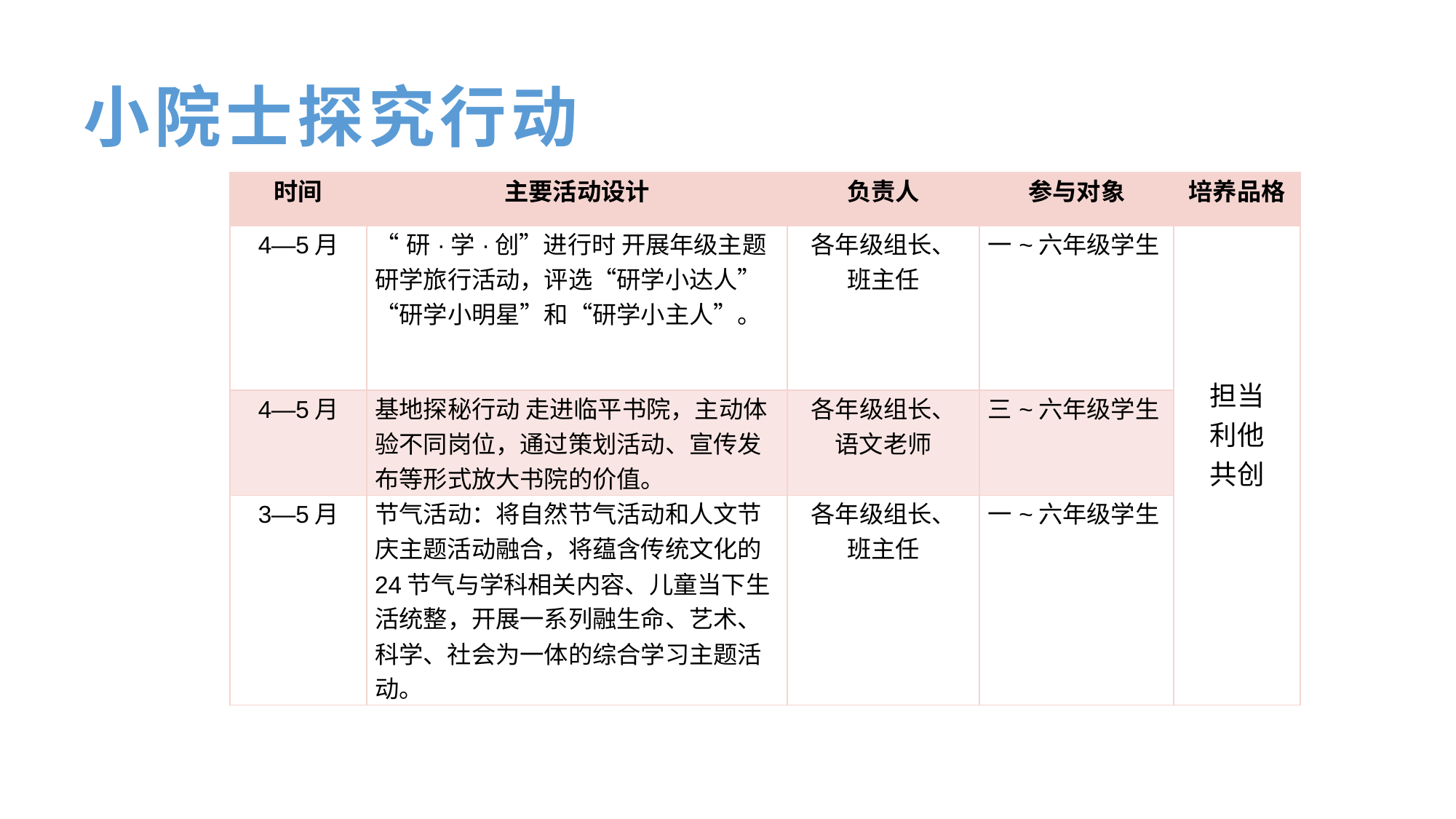

小院士探究行动
| 时间 | 主要活动设计 | 负责人 | 参与对象 | 培养品格 |
| --- | --- | --- | --- | --- |
| 4—5月 | “研·学·创”进行时 开展年级主题研学旅行活动，评选“研学小达人”“研学小明星”和“研学小主人”。 | 各年级组长、 班主任 | 一~六年级学生 | 担当 利他 共创 |
| 4—5月 | 基地探秘行动 走进临平书院，主动体验不同岗位，通过策划活动、宣传发布等形式放大书院的价值。 | 各年级组长、 语文老师 | 三~六年级学生 |  |
| 3—5月 | 节气活动：将自然节气活动和人文节庆主题活动融合，将蕴含传统文化的24节气与学科相关内容、儿童当下生活统整，开展一系列融生命、艺术、科学、社会为一体的综合学习主题活动。 | 各年级组长、 班主任 | 一~六年级学生 |  |